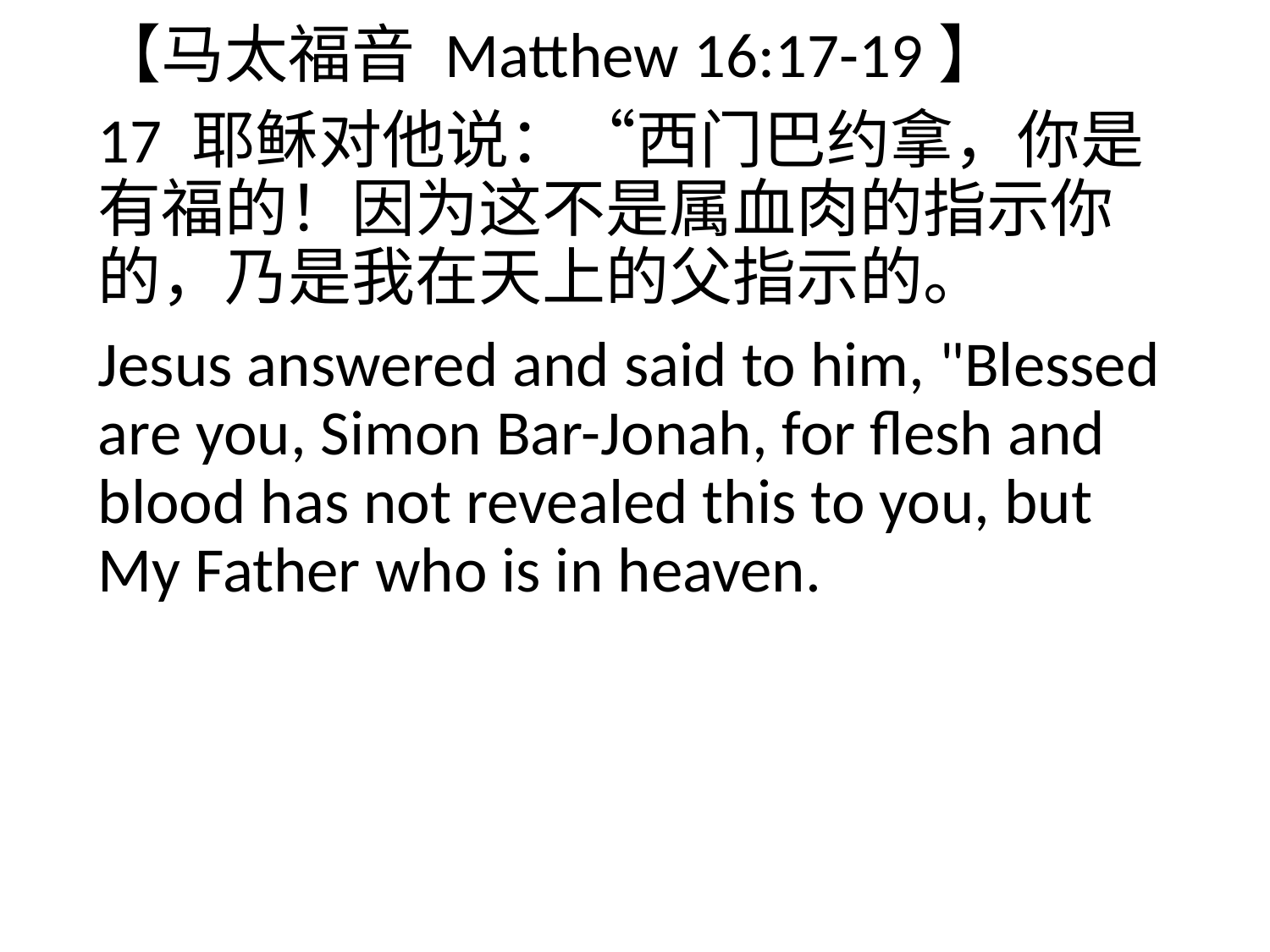

【马太福音 Matthew 16:17-19】
17 耶稣对他说：“西门巴约拿，你是有福的！因为这不是属血肉的指示你的，乃是我在天上的父指示的。
Jesus answered and said to him, "Blessed are you, Simon Bar-Jonah, for flesh and blood has not revealed this to you, but My Father who is in heaven.